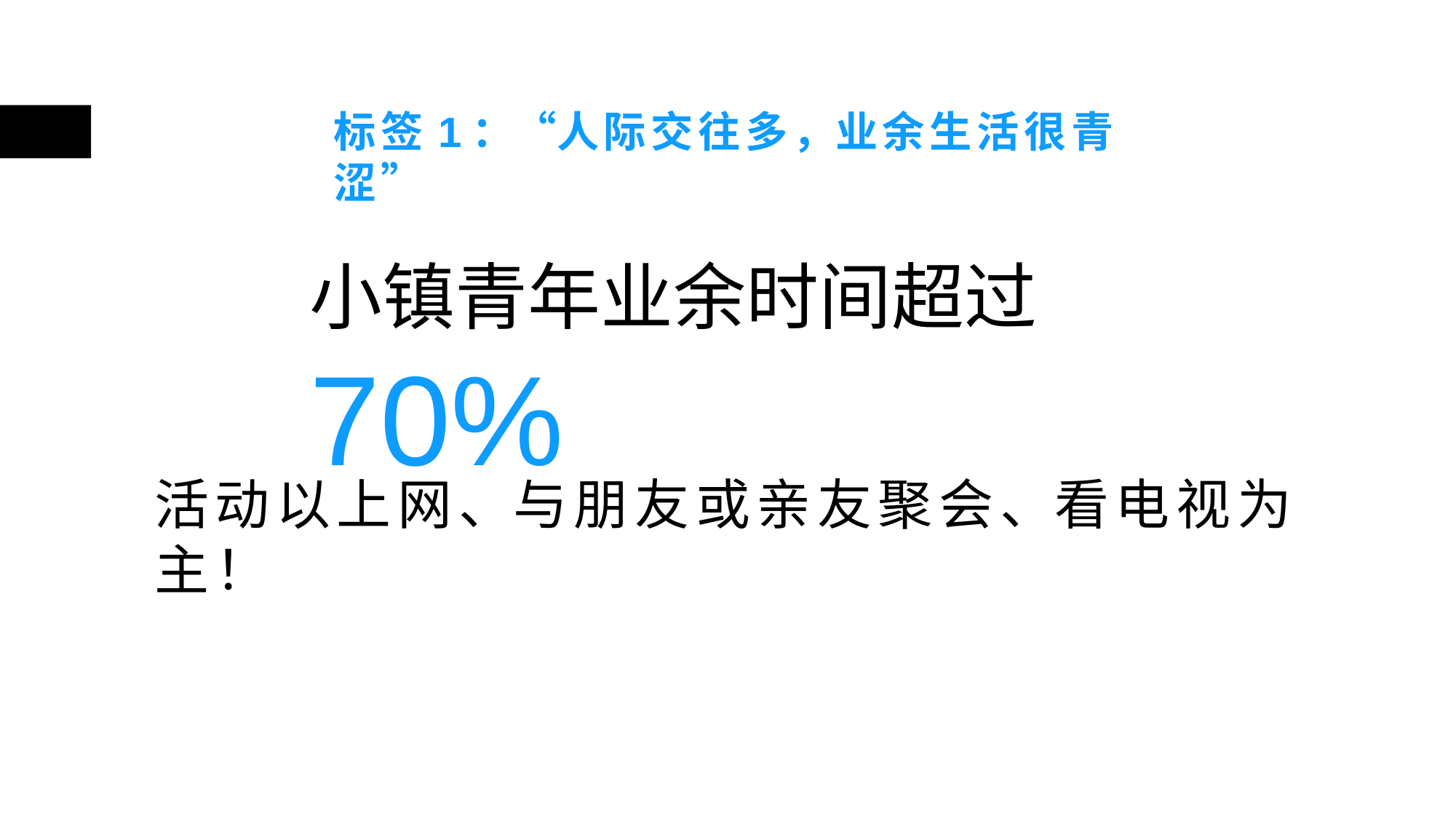

标签1：“人际交往多，业余生活很青涩”

# 小镇青年业余时间超过70%
活动以上网、与朋友或亲友聚会、看电视为主！